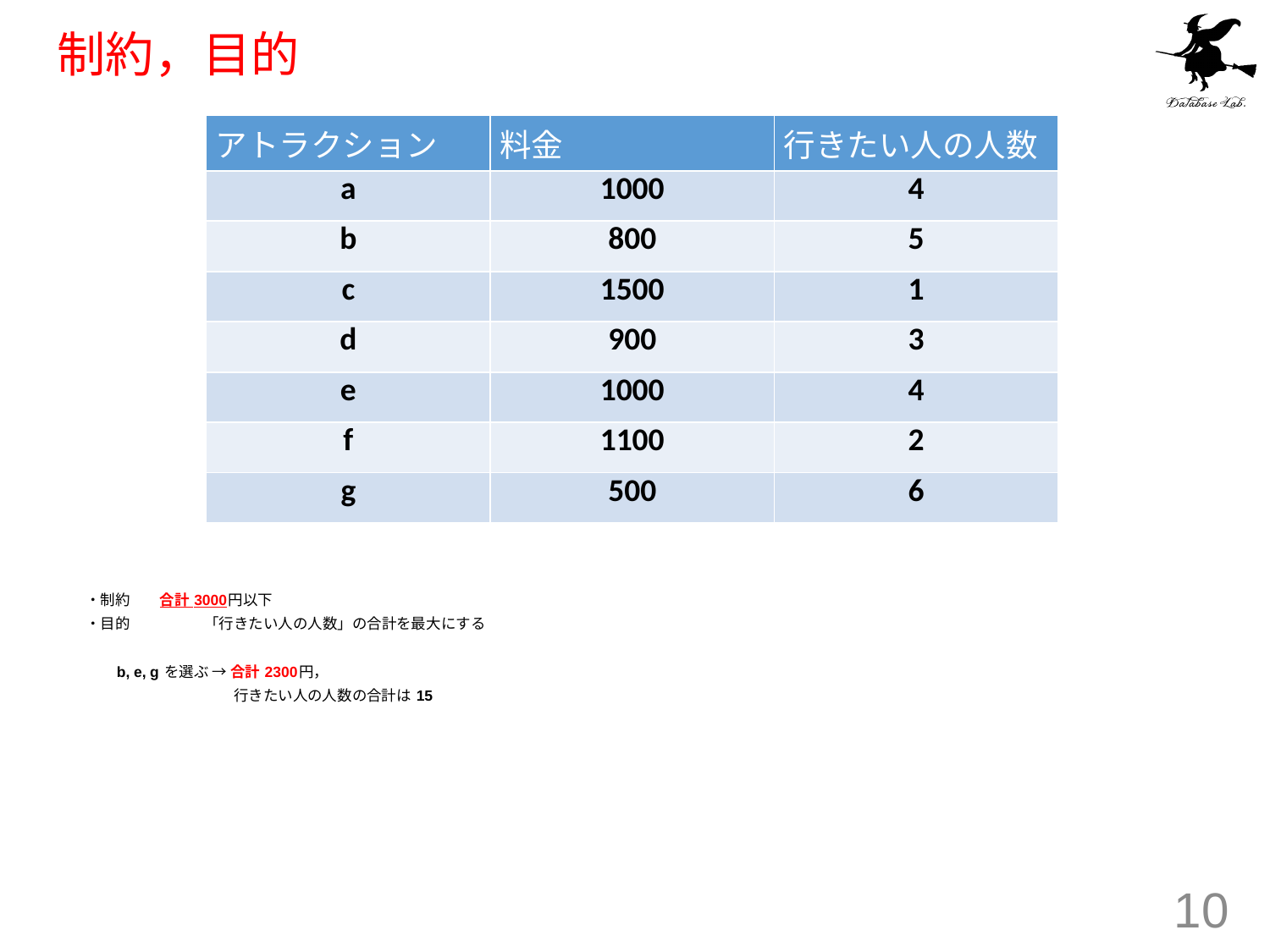

# 制約，目的
| アトラクション | 料金 | 行きたい人の人数 |
| --- | --- | --- |
| a | 1000 | 4 |
| b | 800 | 5 |
| c | 1500 | 1 |
| d | 900 | 3 |
| e | 1000 | 4 |
| f | 1100 | 2 |
| g | 500 | 6 |
・制約　　合計 3000円以下
・目的	　　「行きたい人の人数」の合計を最大にする

　　b, e, g を選ぶ → 合計 2300円，
　　　　　　　　　　行きたい人の人数の合計は 15

10